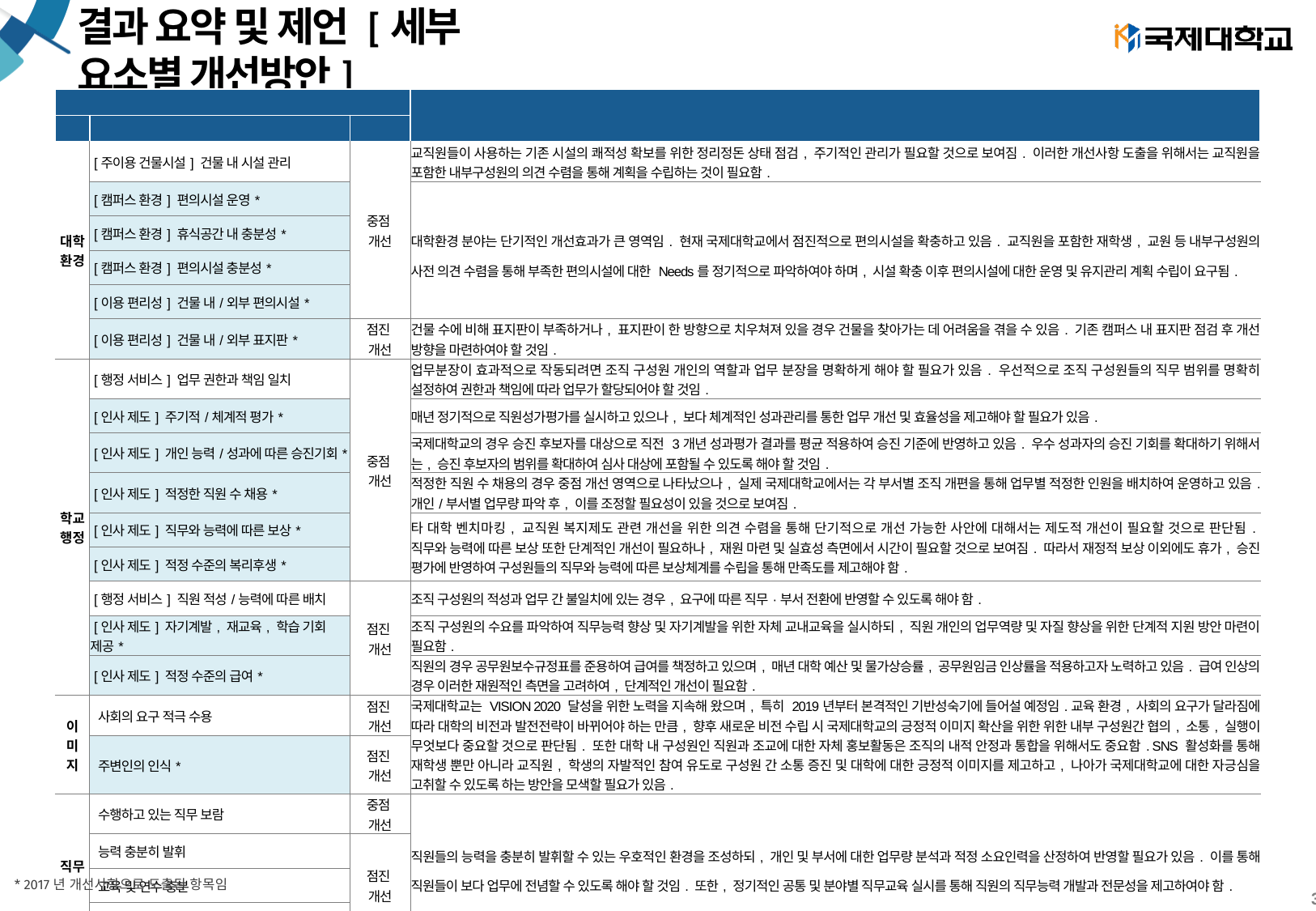

# 결과 요약 및 제언 [세부 요소별 개선방안]
| 개선영역 |  |  | 개선 방안 |
| --- | --- | --- | --- |
| 대 | 세부 | 개선순위 |  |
| 대학환경 | [주이용 건물시설] 건물 내 시설 관리 | 중점 개선 | 교직원들이 사용하는 기존 시설의 쾌적성 확보를 위한 정리정돈 상태 점검, 주기적인 관리가 필요할 것으로 보여짐. 이러한 개선사항 도출을 위해서는 교직원을 포함한 내부구성원의 의견 수렴을 통해 계획을 수립하는 것이 필요함. |
|  | [캠퍼스 환경] 편의시설 운영\* |  | 대학환경 분야는 단기적인 개선효과가 큰 영역임. 현재 국제대학교에서 점진적으로 편의시설을 확충하고 있음. 교직원을 포함한 재학생, 교원 등 내부구성원의 사전 의견 수렴을 통해 부족한 편의시설에 대한 Needs를 정기적으로 파악하여야 하며, 시설 확충 이후 편의시설에 대한 운영 및 유지관리 계획 수립이 요구됨. |
|  | [캠퍼스 환경] 휴식공간 내 충분성\* |  |  |
|  | [캠퍼스 환경] 편의시설 충분성\* |  |  |
|  | [이용 편리성] 건물 내/외부 편의시설\* |  |  |
|  | [이용 편리성] 건물 내/외부 표지판\* | 점진 개선 | 건물 수에 비해 표지판이 부족하거나, 표지판이 한 방향으로 치우쳐져 있을 경우 건물을 찾아가는 데 어려움을 겪을 수 있음. 기존 캠퍼스 내 표지판 점검 후 개선 방향을 마련하여야 할 것임. |
| 학교행정 | [행정 서비스] 업무 권한과 책임 일치 | 중점 개선 | 업무분장이 효과적으로 작동되려면 조직 구성원 개인의 역할과 업무 분장을 명확하게 해야 할 필요가 있음. 우선적으로 조직 구성원들의 직무 범위를 명확히 설정하여 권한과 책임에 따라 업무가 할당되어야 할 것임. |
|  | [인사 제도] 주기적/체계적 평가\* |  | 매년 정기적으로 직원성가평가를 실시하고 있으나, 보다 체계적인 성과관리를 통한 업무 개선 및 효율성을 제고해야 할 필요가 있음. |
|  | [인사 제도] 개인 능력/성과에 따른 승진기회\* |  | 국제대학교의 경우 승진 후보자를 대상으로 직전 3개년 성과평가 결과를 평균 적용하여 승진 기준에 반영하고 있음. 우수 성과자의 승진 기회를 확대하기 위해서는, 승진 후보자의 범위를 확대하여 심사 대상에 포함될 수 있도록 해야 할 것임. |
|  | [인사 제도] 적정한 직원 수 채용\* |  | 적정한 직원 수 채용의 경우 중점 개선 영역으로 나타났으나, 실제 국제대학교에서는 각 부서별 조직 개편을 통해 업무별 적정한 인원을 배치하여 운영하고 있음. 개인/부서별 업무량 파악 후, 이를 조정할 필요성이 있을 것으로 보여짐. |
|  | [인사 제도] 직무와 능력에 따른 보상\* |  | 타 대학 벤치마킹, 교직원 복지제도 관련 개선을 위한 의견 수렴을 통해 단기적으로 개선 가능한 사안에 대해서는 제도적 개선이 필요할 것으로 판단됨. 직무와 능력에 따른 보상 또한 단계적인 개선이 필요하나, 재원 마련 및 실효성 측면에서 시간이 필요할 것으로 보여짐. 따라서 재정적 보상 이외에도 휴가, 승진 평가에 반영하여 구성원들의 직무와 능력에 따른 보상체계를 수립을 통해 만족도를 제고해야 함. |
|  | [인사 제도] 적정 수준의 복리후생\* |  |  |
|  | [행정 서비스] 직원 적성/능력에 따른 배치 | 점진 개선 | 조직 구성원의 적성과 업무 간 불일치에 있는 경우, 요구에 따른 직무·부서 전환에 반영할 수 있도록 해야 함. |
|  | [인사 제도] 자기계발, 재교육, 학습 기회 제공\* |  | 조직 구성원의 수요를 파악하여 직무능력 향상 및 자기계발을 위한 자체 교내교육을 실시하되, 직원 개인의 업무역량 및 자질 향상을 위한 단계적 지원 방안 마련이 필요함. |
|  | [인사 제도] 적정 수준의 급여\* |  | 직원의 경우 공무원보수규정표를 준용하여 급여를 책정하고 있으며, 매년 대학 예산 및 물가상승률, 공무원임금 인상률을 적용하고자 노력하고 있음. 급여 인상의 경우 이러한 재원적인 측면을 고려하여, 단계적인 개선이 필요함. |
| 이 미 지 | 사회의 요구 적극 수용 | 점진 개선 | 국제대학교는 VISION 2020 달성을 위한 노력을 지속해 왔으며, 특히 2019년부터 본격적인 기반성숙기에 들어설 예정임.교육 환경, 사회의 요구가 달라짐에 따라 대학의 비전과 발전전략이 바뀌어야 하는 만큼, 향후 새로운 비전 수립 시 국제대학교의 긍정적 이미지 확산을 위한 위한 내부 구성원간 협의, 소통, 실행이 무엇보다 중요할 것으로 판단됨. 또한 대학 내 구성원인 직원과 조교에 대한 자체 홍보활동은 조직의 내적 안정과 통합을 위해서도 중요함. SNS 활성화를 통해 재학생 뿐만 아니라 교직원, 학생의 자발적인 참여 유도로 구성원 간 소통 증진 및 대학에 대한 긍정적 이미지를 제고하고, 나아가 국제대학교에 대한 자긍심을 고취할 수 있도록 하는 방안을 모색할 필요가 있음. |
|  | 주변인의 인식\* | 점진 개선 |  |
| 직무 | 수행하고 있는 직무 보람 | 중점 개선 | 직원들의 능력을 충분히 발휘할 수 있는 우호적인 환경을 조성하되, 개인 및 부서에 대한 업무량 분석과 적정 소요인력을 산정하여 반영할 필요가 있음. 이를 통해 직원들이 보다 업무에 전념할 수 있도록 해야 할 것임. 또한, 정기적인 공통 및 분야별 직무교육 실시를 통해 직원의 직무능력 개발과 전문성을 제고하여야 함. |
|  | 능력 충분히 발휘 | 점진 개선 |  |
|  | 교육 및 연수 충분 |  |  |
|  | 업무량 적절한 수준 |  |  |
* 2017년 개선사항으로 도출된 항목임